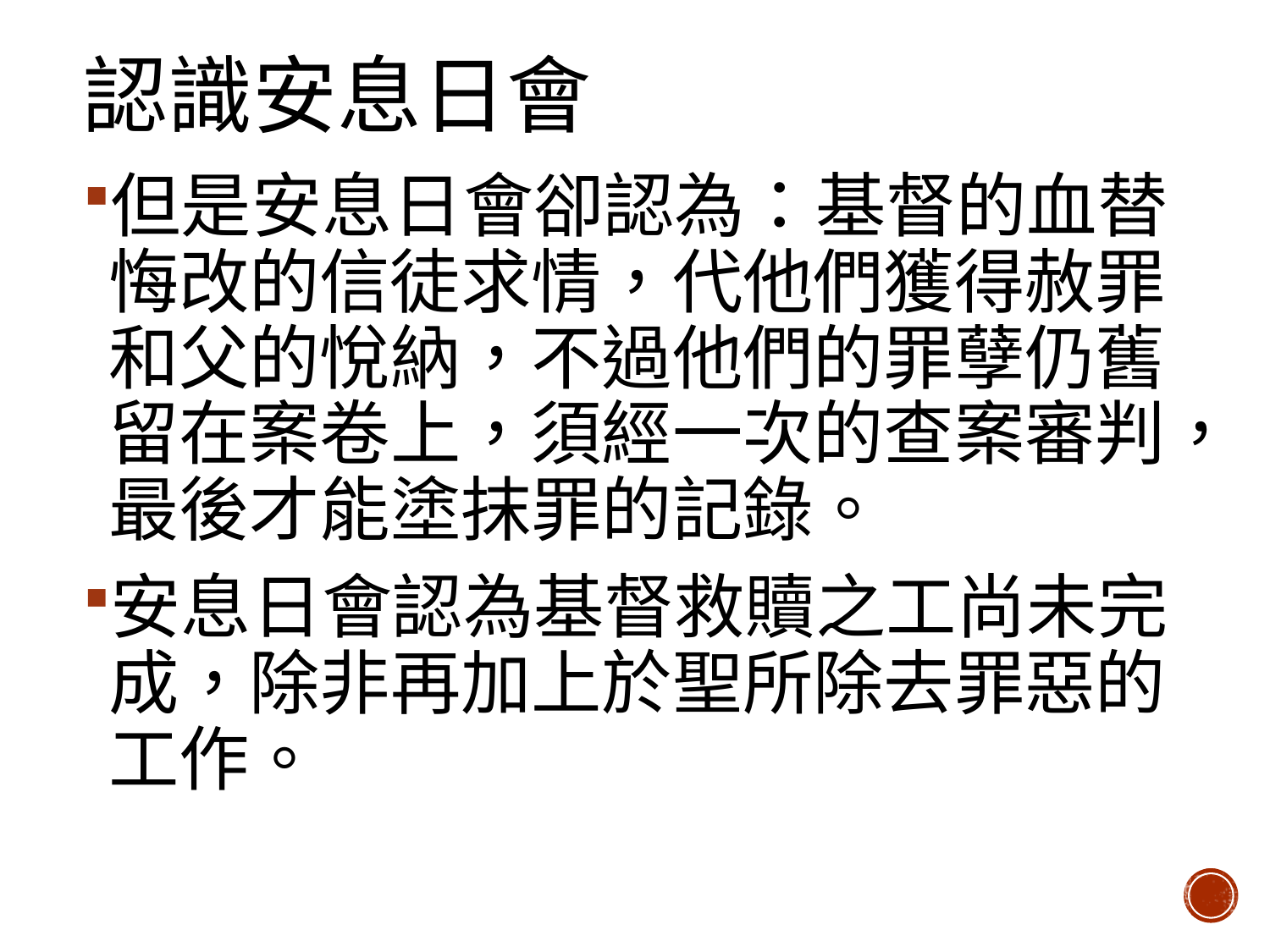

# 認識安息日會
但是安息日會卻認為：基督的血替悔改的信徒求情，代他們獲得赦罪和父的悅納，不過他們的罪孽仍舊留在案卷上，須經一次的查案審判，最後才能塗抹罪的記錄。
安息日會認為基督救贖之工尚未完成，除非再加上於聖所除去罪惡的工作。